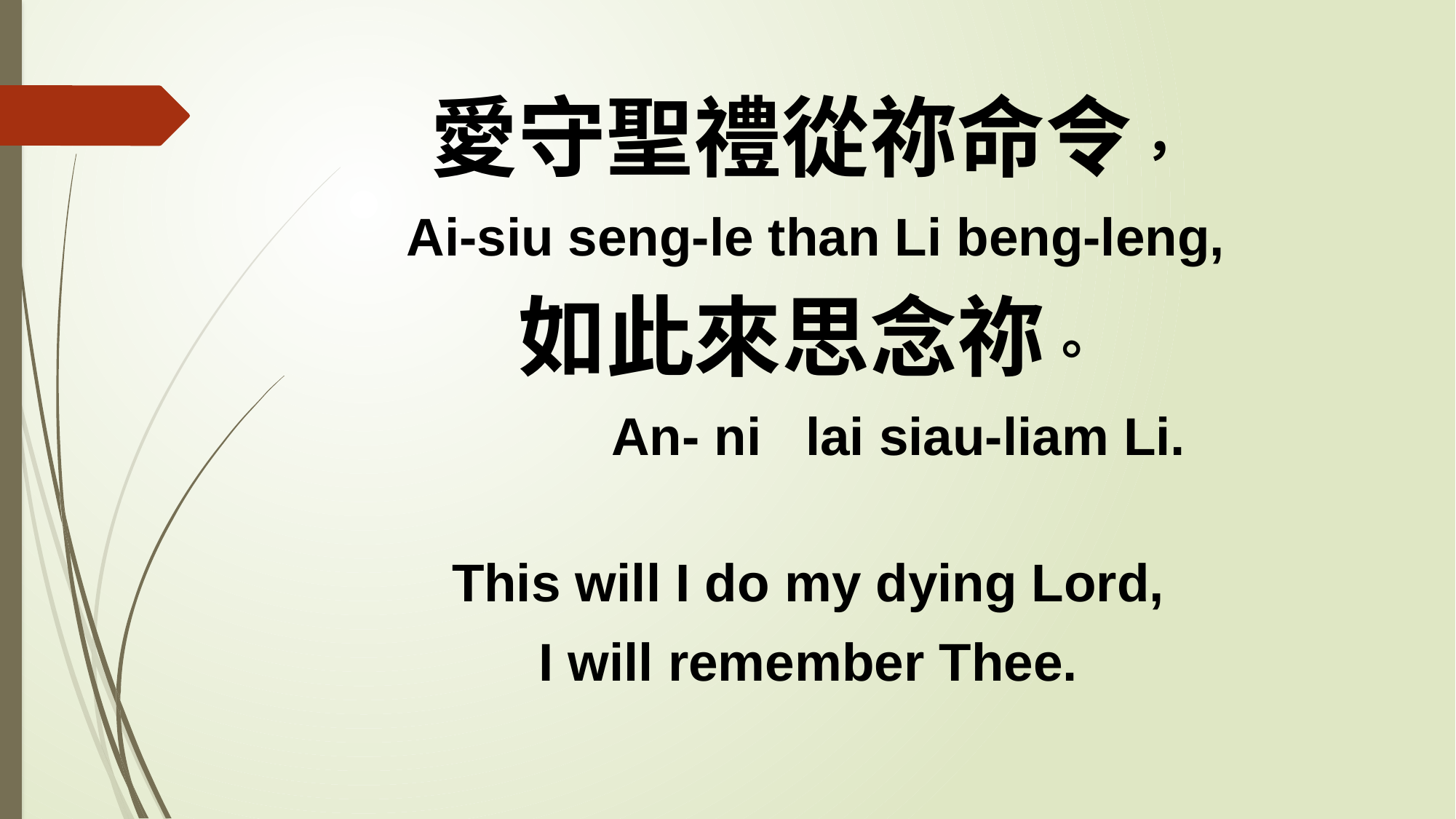

愛守聖禮從祢命令，
 Ai-siu seng-le than Li beng-leng,
如此來思念祢。
                      An- ni   lai siau-liam Li.

This will I do my dying Lord,
I will remember Thee.